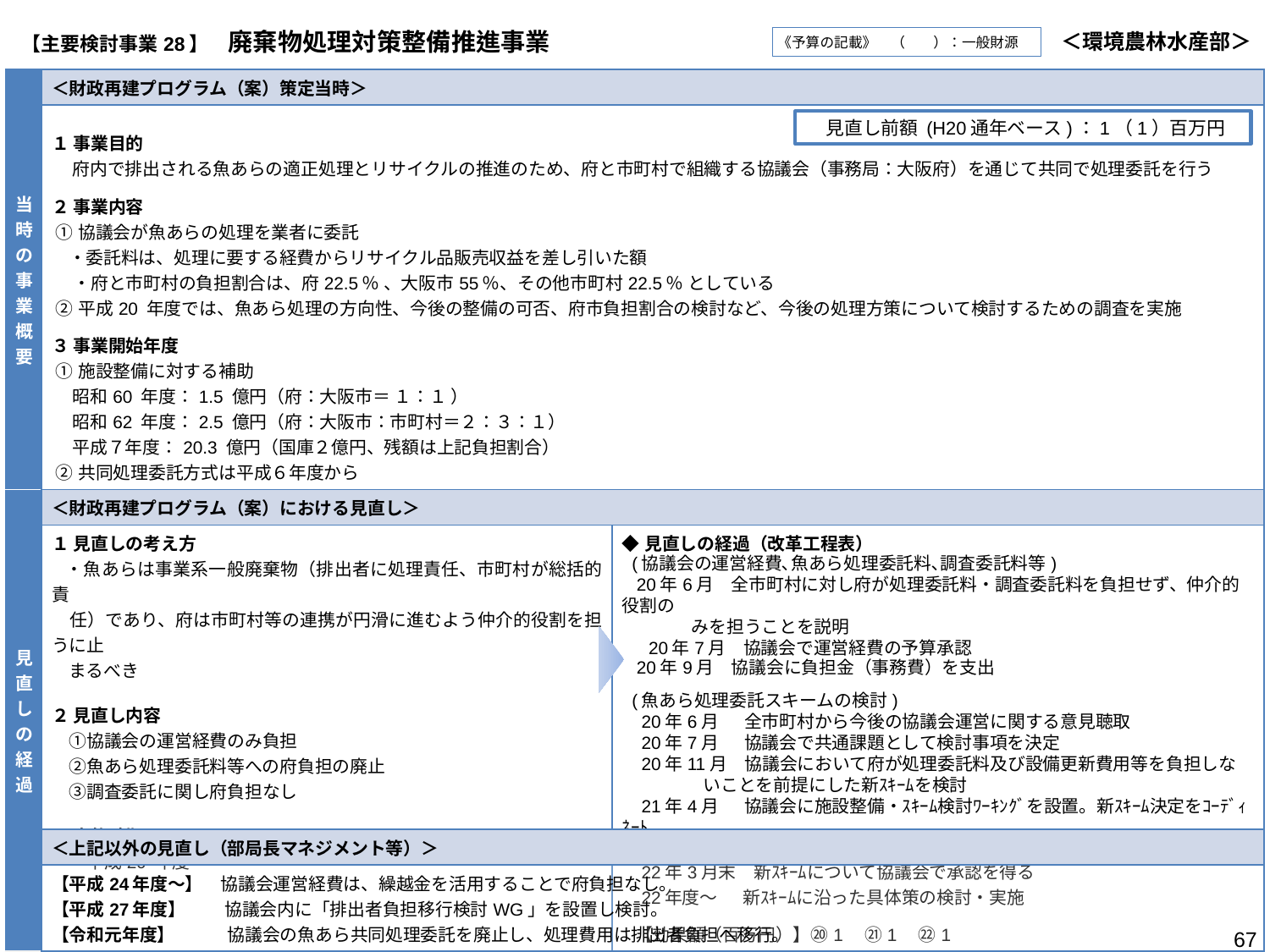

| 【主要検討事業28】　廃棄物処理対策整備推進事業 | ＜環境農林水産部＞ |
| --- | --- |
《予算の記載》　（　　）：一般財源
| 当時の事業概要 | ＜財政再建プログラム（案）策定当時＞ |  |
| --- | --- | --- |
|  | １ 事業目的 府内で排出される魚あらの適正処理とリサイクルの推進のため、府と市町村で組織する協議会（事務局：大阪府）を通じて共同で処理委託を行う ２ 事業内容 ①協議会が魚あらの処理を業者に委託 ・委託料は、処理に要する経費からリサイクル品販売収益を差し引いた額 　 ・府と市町村の負担割合は、府22.5％ 、大阪市55％、その他市町村22.5％ としている ②平成20 年度では、魚あら処理の方向性、今後の整備の可否、府市負担割合の検討など、今後の処理方策について検討するための調査を実施 ３ 事業開始年度 ①施設整備に対する補助 昭和60 年度：1.5 億円（府：大阪市＝ １：１ ） 昭和62 年度：2.5 億円（府：大阪市：市町村＝２：３：１） 平成７年度：20.3 億円（国庫２億円、残額は上記負担割合） ②共同処理委託方式は平成６年度から |  |
| 見直しの経過 | ＜財政再建プログラム（案）における見直し＞ |  |
|  | １ 見直しの考え方 ・魚あらは事業系一般廃棄物（排出者に処理責任、市町村が総括的責 任）であり、府は市町村等の連携が円滑に進むよう仲介的役割を担うに止 まるべき ２ 見直し内容 　①協議会の運営経費のみ負担 　②魚あら処理委託料等への府負担の廃止 　③調査委託に関し府負担なし ３ 実施時期 　　平成20 年度 | ◆見直しの経過（改革工程表） (協議会の運営経費､魚あら処理委託料､調査委託料等) 20年6月　全市町村に対し府が処理委託料・調査委託料を負担せず、仲介的役割の みを担うことを説明 　 20年7月　協議会で運営経費の予算承認 20年9月　協議会に負担金（事務費）を支出 (魚あら処理委託スキームの検討) 20年6月　 全市町村から今後の協議会運営に関する意見聴取 20年7月　 協議会で共通課題として検討事項を決定 20年11月　協議会において府が処理委託料及び設備更新費用等を負担しな いことを前提にした新ｽｷｰﾑを検討 21年4月　 協議会に施設整備・ｽｷｰﾑ検討ﾜｰｷﾝｸﾞを設置。新ｽｷｰﾑ決定をｺｰﾃﾞｨﾈｰﾄ 21年12月　協議会で共同処理委託継続等について承認を得る。 22年3月末　新ｽｷｰﾑについて協議会で承認を得る 22年度～　 新ｽｷｰﾑに沿った具体策の検討・実施 【効果額（百万円）】⑳1　㉑1　㉒1 |
見直し前額 (H20通年ベース)：1（1）百万円

|  | ＜上記以外の見直し（部局長マネジメント等）＞ |
| --- | --- |
|  | 【平成24年度～】　協議会運営経費は、繰越金を活用することで府負担なし。 【平成27年度】　　 協議会内に「排出者負担移行検討WG」を設置し検討。 【令和元年度】　　　協議会の魚あら共同処理委託を廃止し、処理費用は排出者負担へ移行。 |
67